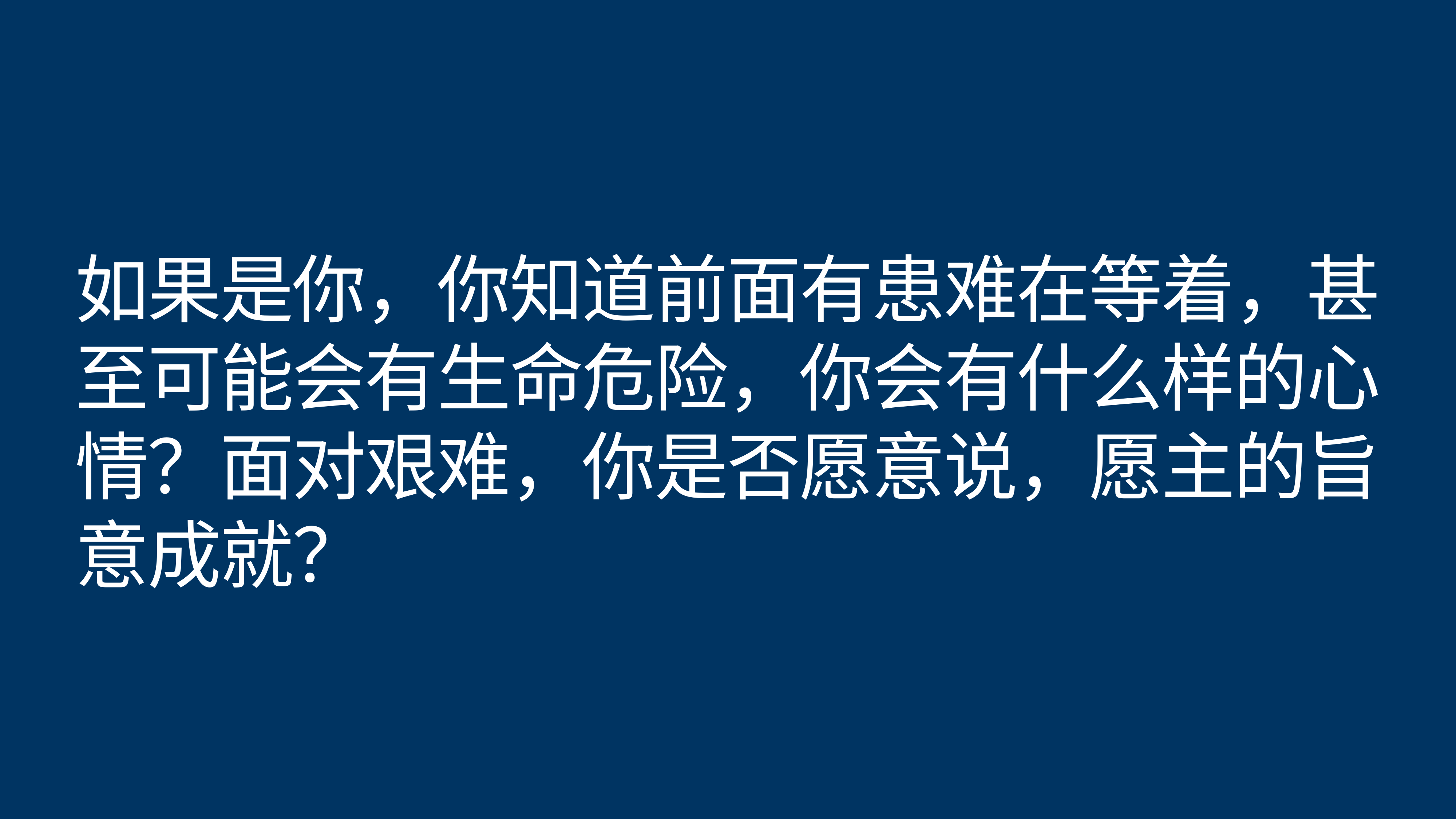

# 如果是你，你知道前面有患难在等着，甚至可能会有生命危险，你会有什么样的心情？面对艰难，你是否愿意说，愿主的旨意成就？